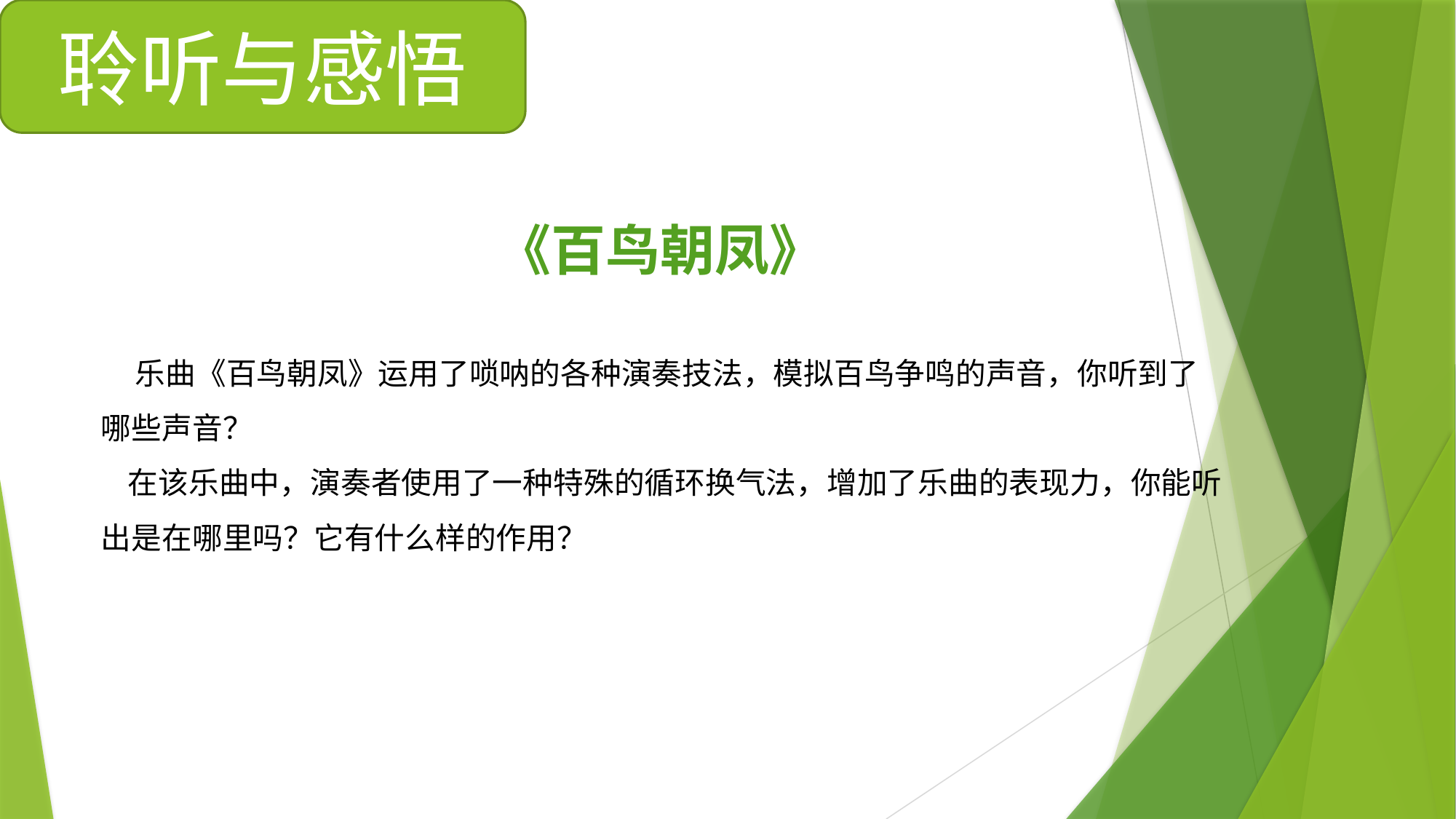

聆听与感悟
《百鸟朝凤》
    乐曲《百鸟朝凤》运用了唢呐的各种演奏技法，模拟百鸟争鸣的声音，你听到了哪些声音？
    在该乐曲中，演奏者使用了一种特殊的循环换气法，增加了乐曲的表现力，你能听出是在哪里吗？它有什么样的作用？